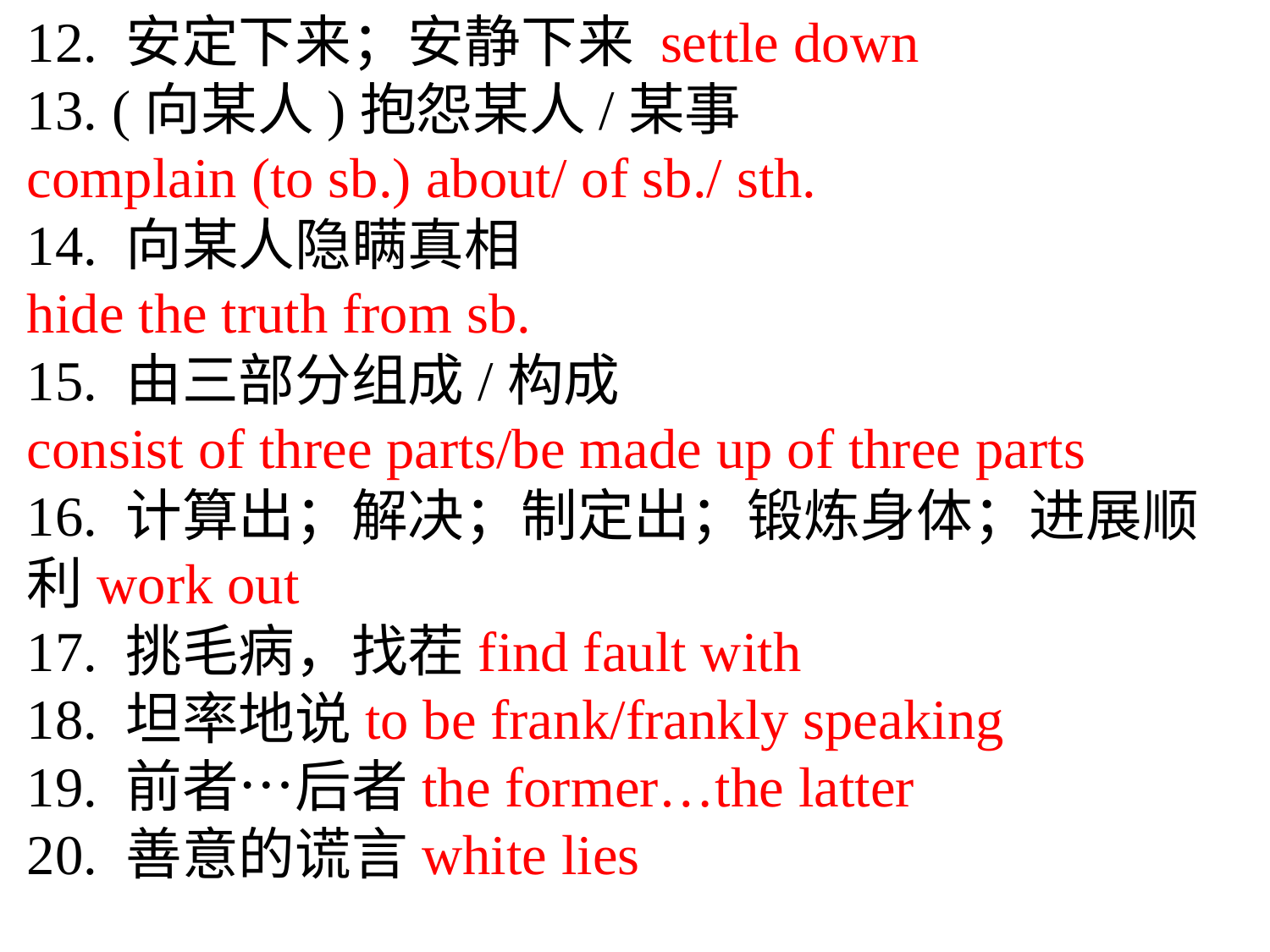

12. 安定下来；安静下来 settle down
13. (向某人)抱怨某人/某事
complain (to sb.) about/ of sb./ sth.
14. 向某人隐瞒真相
hide the truth from sb.
15. 由三部分组成/构成
consist of three parts/be made up of three parts
16. 计算出；解决；制定出；锻炼身体；进展顺利work out
17. 挑毛病，找茬find fault with
18. 坦率地说to be frank/frankly speaking
19. 前者…后者the former…the latter
20. 善意的谎言white lies